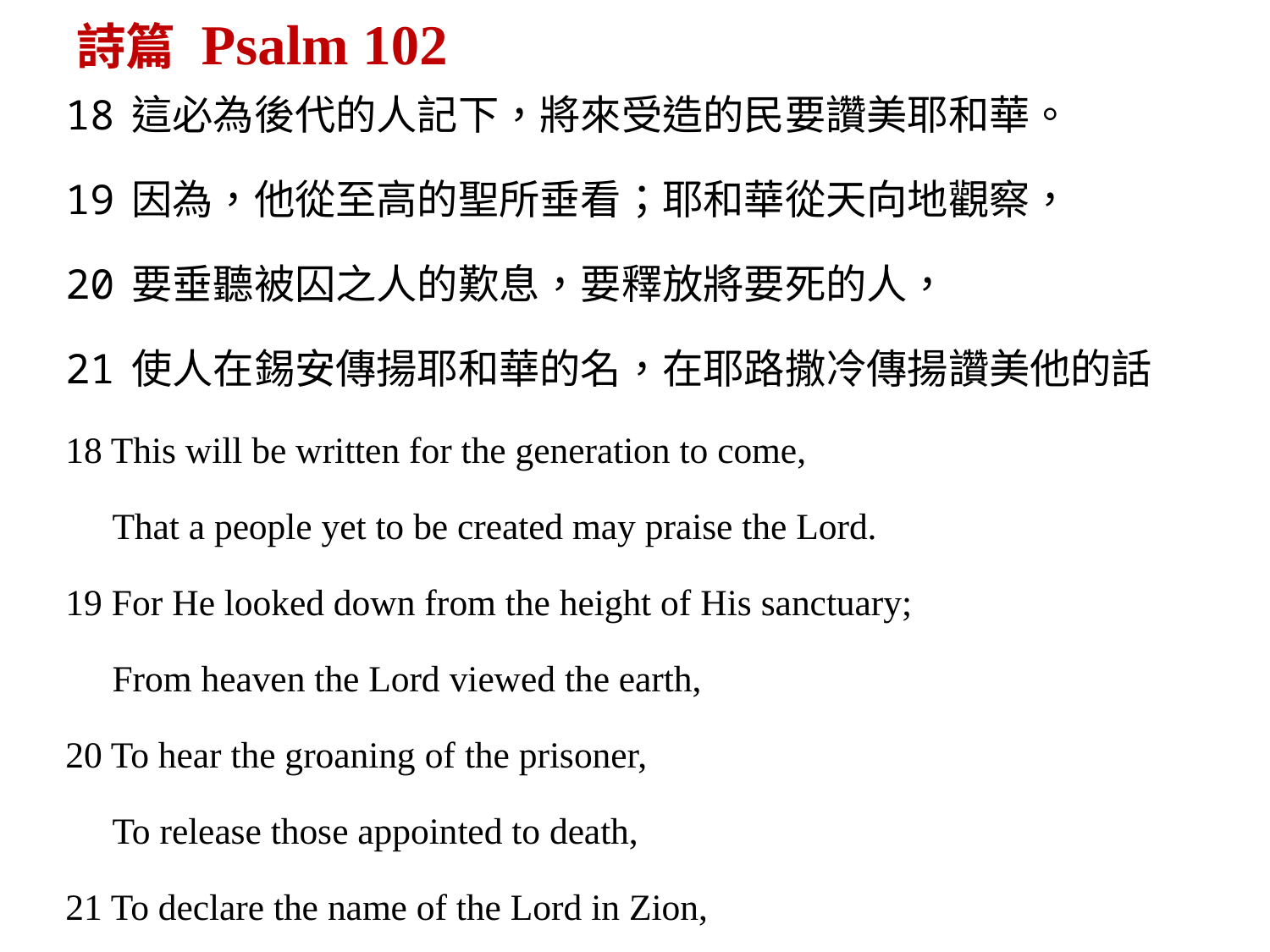

詩篇 Psalm 102
18這必為後代的人記下，將來受造的民要讚美耶和華。
19因為，他從至高的聖所垂看；耶和華從天向地觀察，
20要垂聽被囚之人的歎息，要釋放將要死的人，
21使人在錫安傳揚耶和華的名，在耶路撒冷傳揚讚美他的話
18 This will be written for the generation to come,
     That a people yet to be created may praise the Lord.
19 For He looked down from the height of His sanctuary;
     From heaven the Lord viewed the earth,
20 To hear the groaning of the prisoner,
     To release those appointed to death,
21 To declare the name of the Lord in Zion,
     And His praise in Jerusalem,